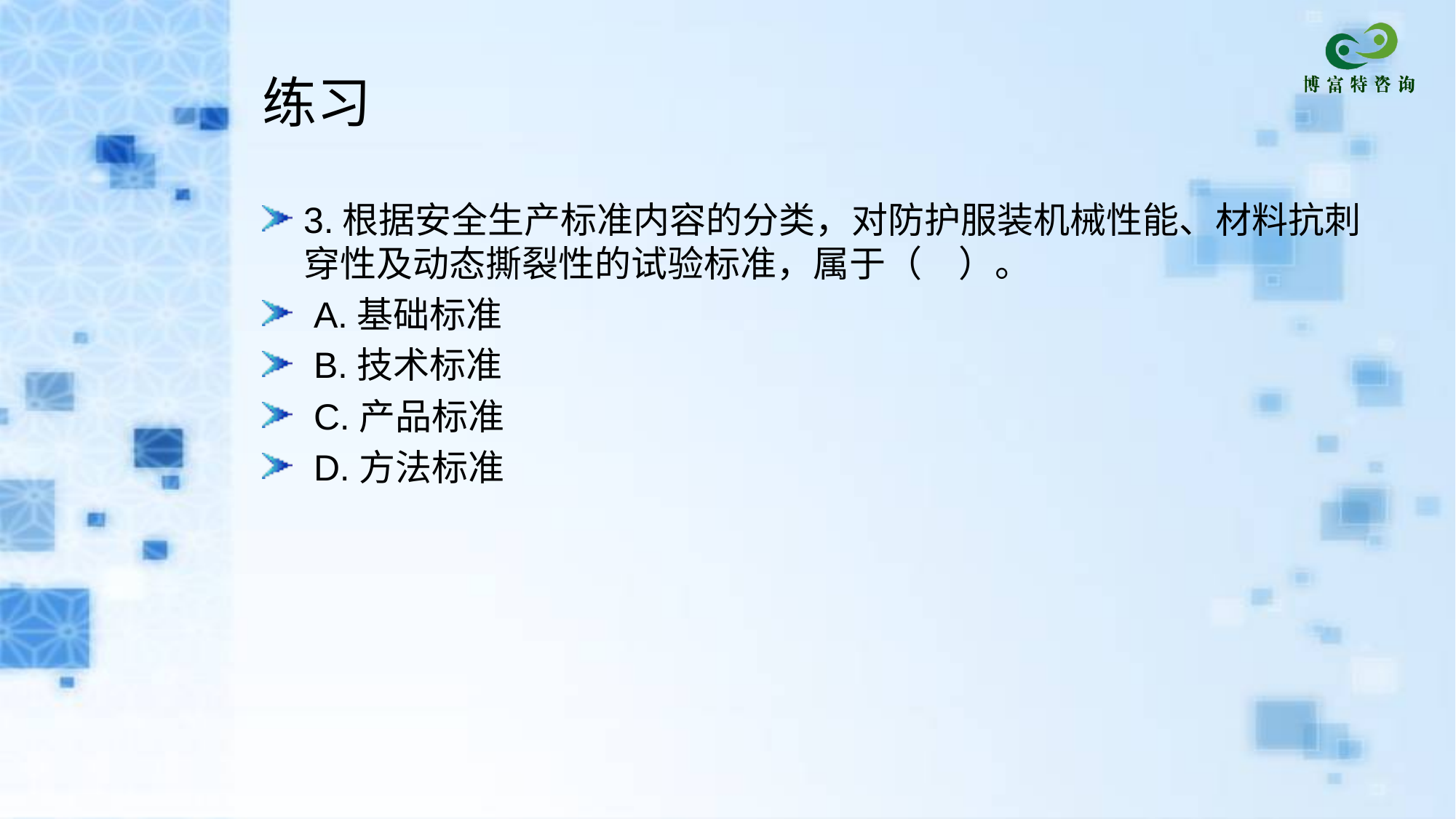

练习
3.根据安全生产标准内容的分类，对防护服装机械性能、材料抗刺穿性及动态撕裂性的试验标准，属于（　）。
 A.基础标准
 B.技术标准
 C.产品标准
 D.方法标准